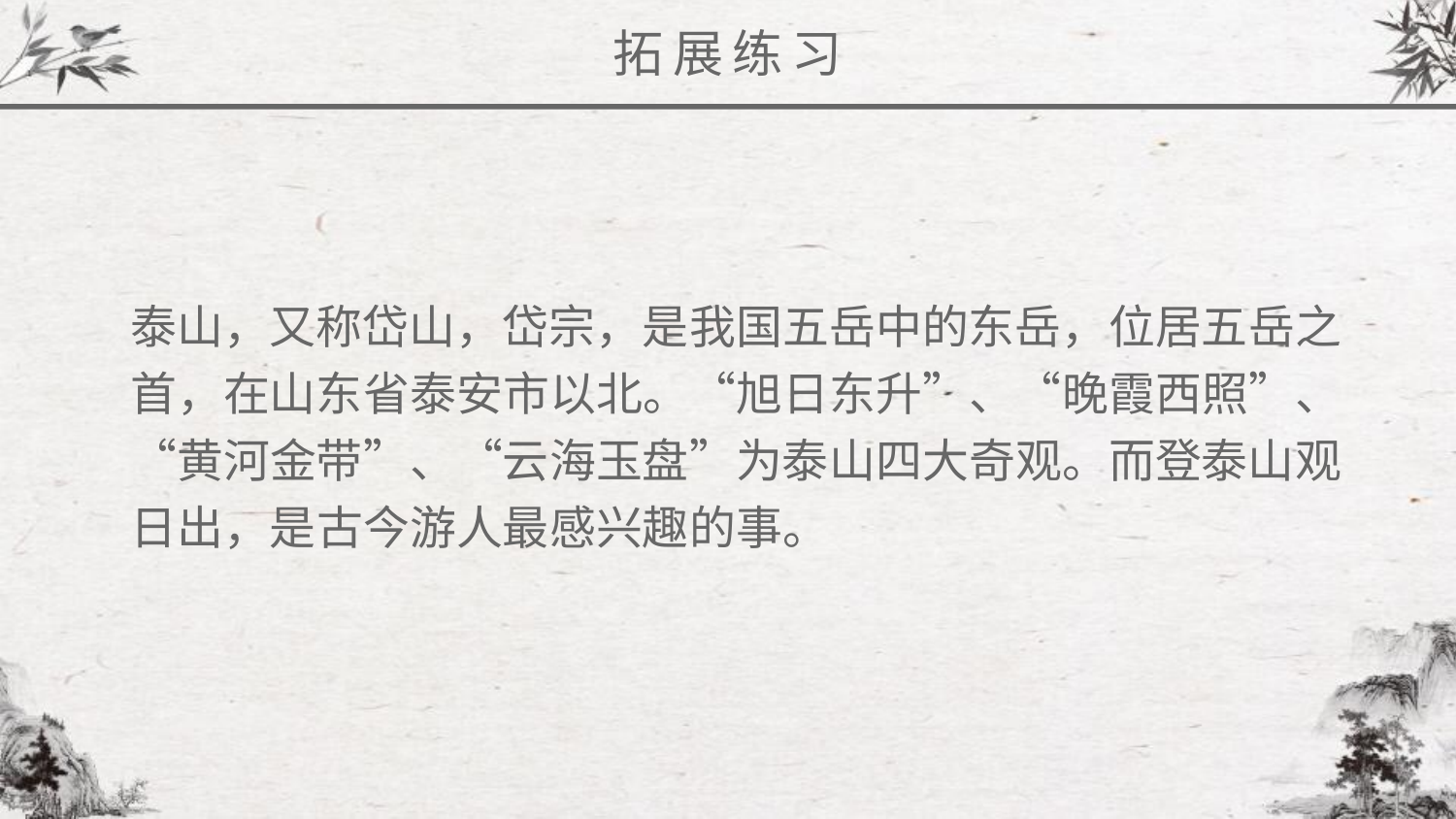

拓展练习

泰山，又称岱山，岱宗，是我国五岳中的东岳，位居五岳之首，在山东省泰安市以北。“旭日东升”、“晚霞西照”、“黄河金带”、“云海玉盘”为泰山四大奇观。而登泰山观日出，是古今游人最感兴趣的事。